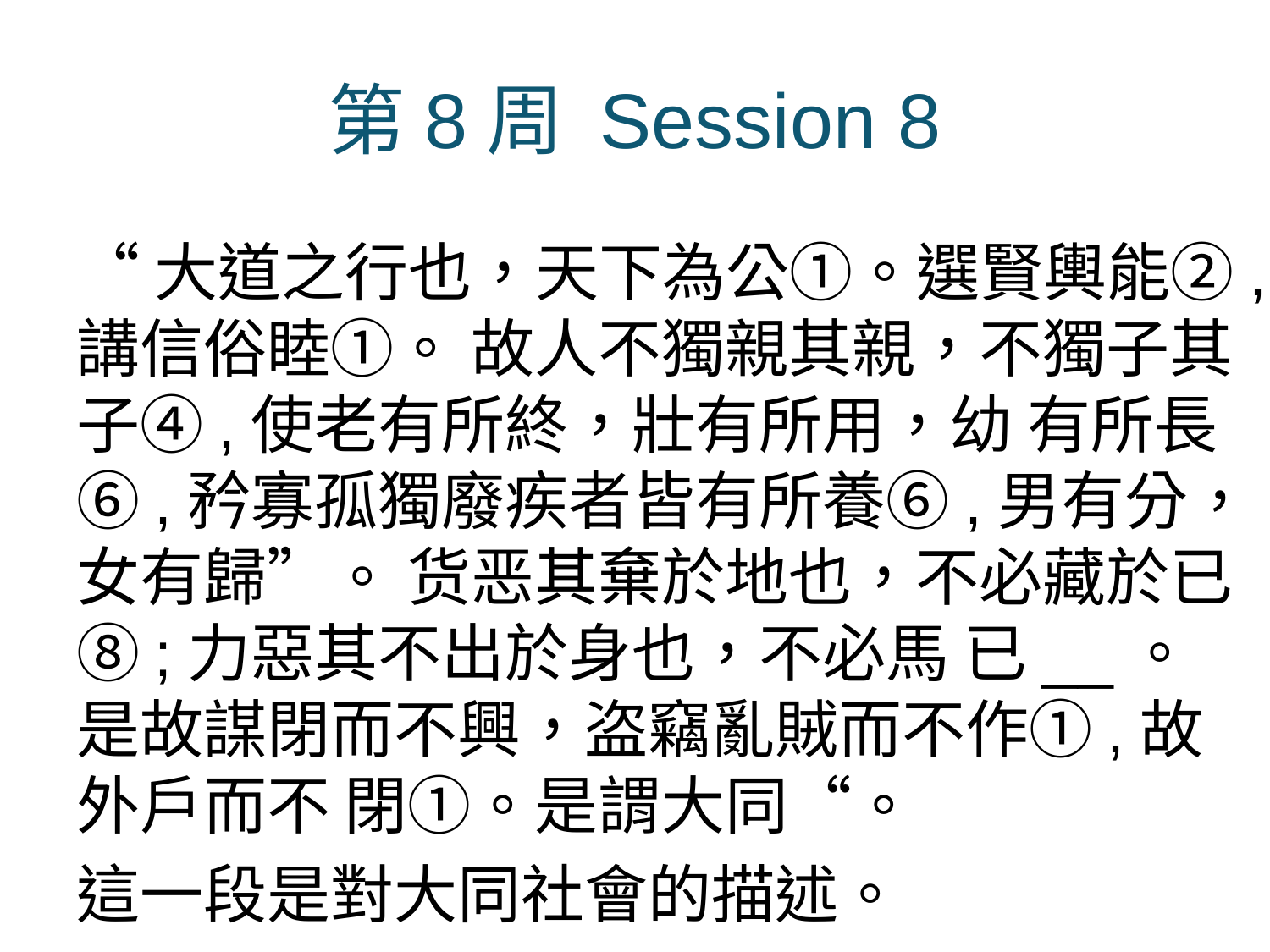

# 第8周 Session 8
“大道之行也，天下為公①。選賢輿能②,講信俗睦①。 故人不獨親其親，不獨子其子④,使老有所終，壯有所用，幼 有所長⑥,矜寡孤獨廢疾者皆有所養⑥,男有分，女有歸”。 货恶其棄於地也，不必藏於已⑧;力惡其不出於身也，不必馬 已__。是故謀閉而不興，盗竊亂賊而不作①,故外户而不 閉①。是謂大同“。
這一段是對大同社會的描述。